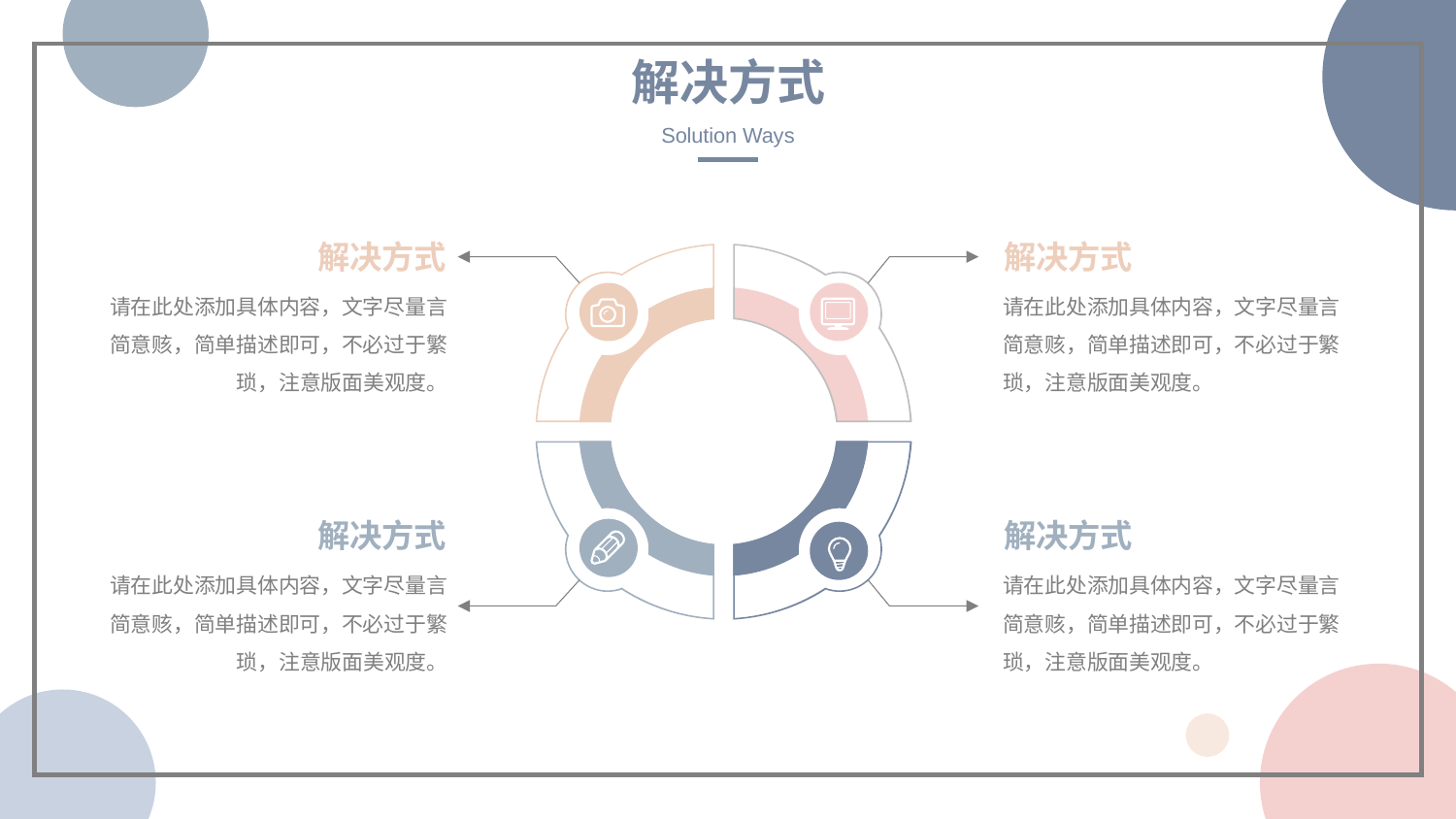

解决方式
Solution Ways
解决方式
解决方式

请在此处添加具体内容，文字尽量言简意赅，简单描述即可，不必过于繁琐，注意版面美观度。
请在此处添加具体内容，文字尽量言简意赅，简单描述即可，不必过于繁琐，注意版面美观度。

解决方式
解决方式

请在此处添加具体内容，文字尽量言简意赅，简单描述即可，不必过于繁琐，注意版面美观度。
请在此处添加具体内容，文字尽量言简意赅，简单描述即可，不必过于繁琐，注意版面美观度。